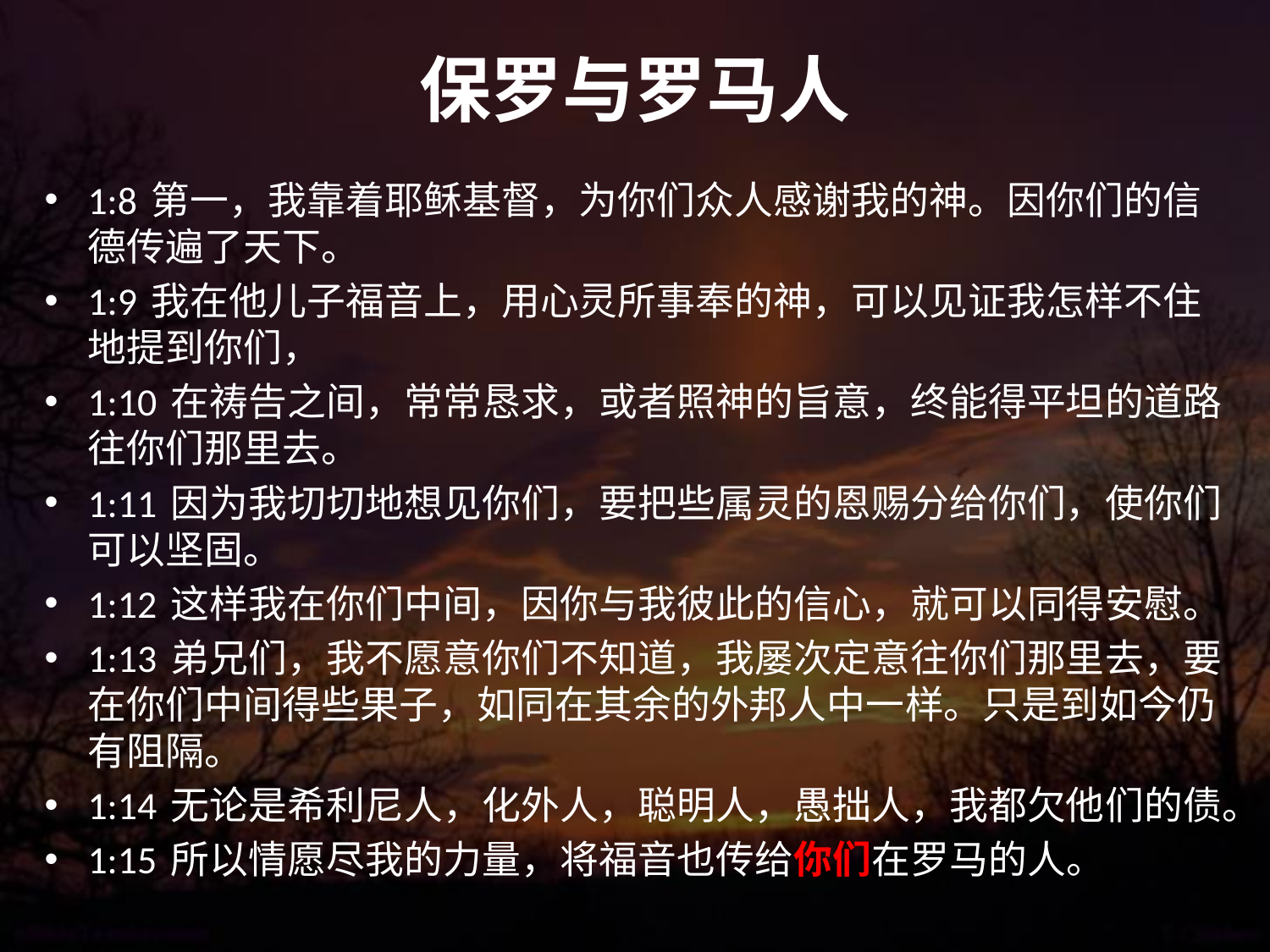

# 保罗与罗马人
1:8 第一，我靠着耶稣基督，为你们众人感谢我的神。因你们的信德传遍了天下。
1:9 我在他儿子福音上，用心灵所事奉的神，可以见证我怎样不住地提到你们，
1:10 在祷告之间，常常恳求，或者照神的旨意，终能得平坦的道路往你们那里去。
1:11 因为我切切地想见你们，要把些属灵的恩赐分给你们，使你们可以坚固。
1:12 这样我在你们中间，因你与我彼此的信心，就可以同得安慰。
1:13 弟兄们，我不愿意你们不知道，我屡次定意往你们那里去，要在你们中间得些果子，如同在其余的外邦人中一样。只是到如今仍有阻隔。
1:14 无论是希利尼人，化外人，聪明人，愚拙人，我都欠他们的债。
1:15 所以情愿尽我的力量，将福音也传给你们在罗马的人。